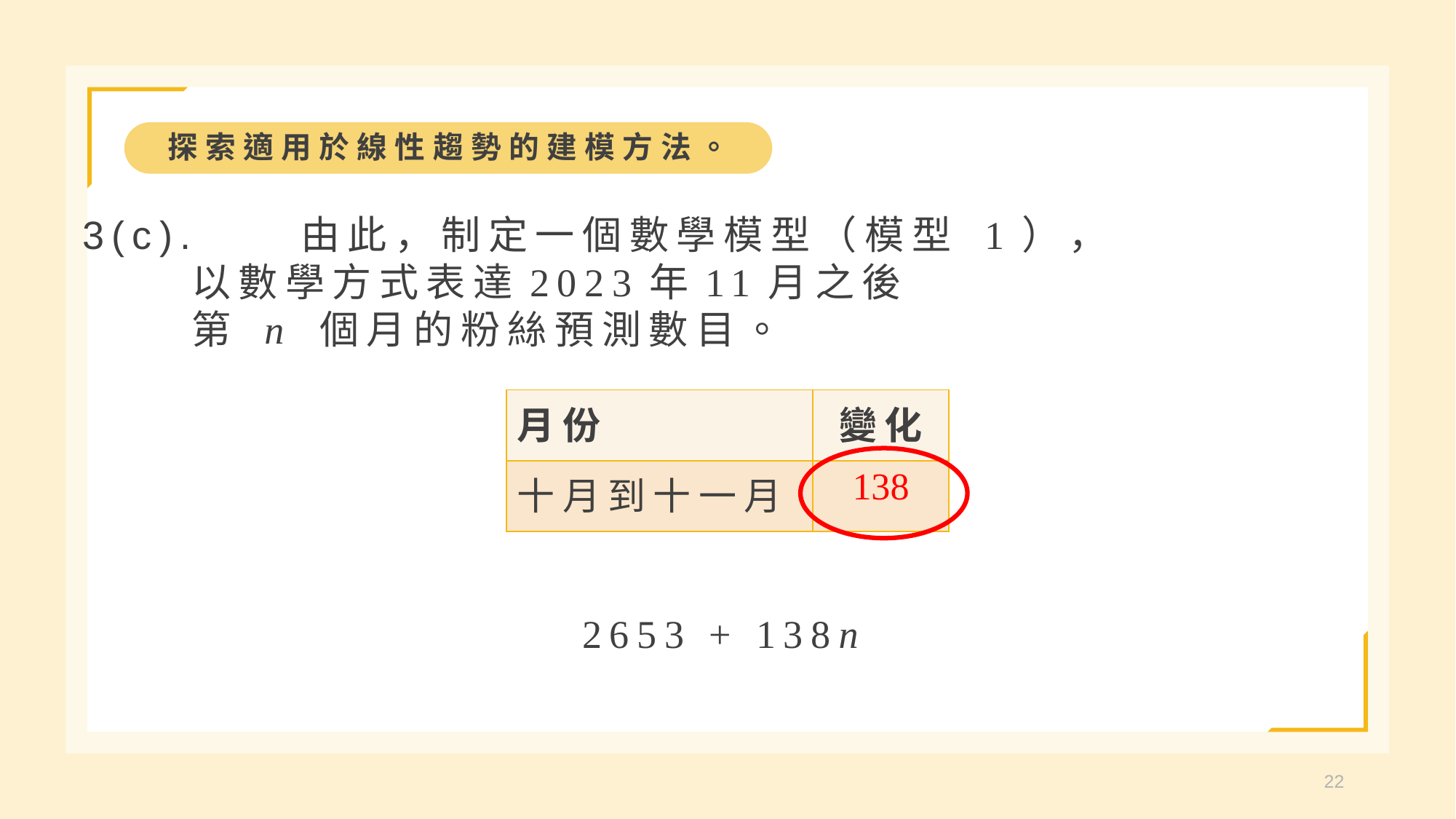

探索適用於線性趨勢的建模方法。
3(c).	由此，制定一個數學模型（模型 1），
	以數學方式表達2023年11月之後
	第 n 個月的粉絲預測數目。

| 月份 | 變化 |
| --- | --- |
| 十月到十一月 | 138 |

2653 + 138n
22